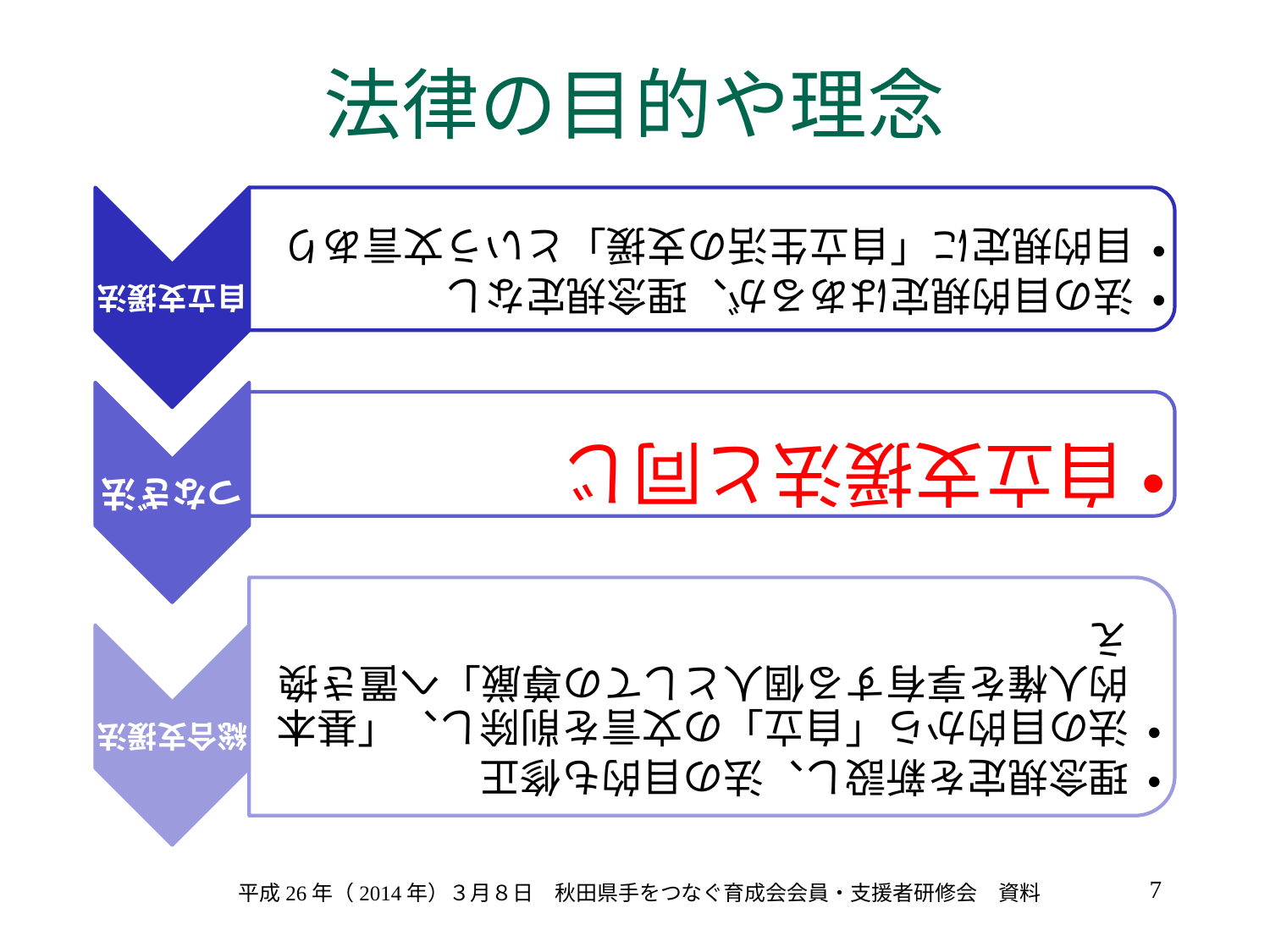

# 法律の目的や理念
自立支援法
法の目的規定はあるが、理念規定なし
目的規定に「自立生活の支援」という文言あり
つなぎ法
自立支援法と同じ
総合支援法
理念規定を新設し、法の目的も修正
法の目的から「自立」の文言を削除し、「基本的人権を享有する個人としての尊厳」へ置き換え
7